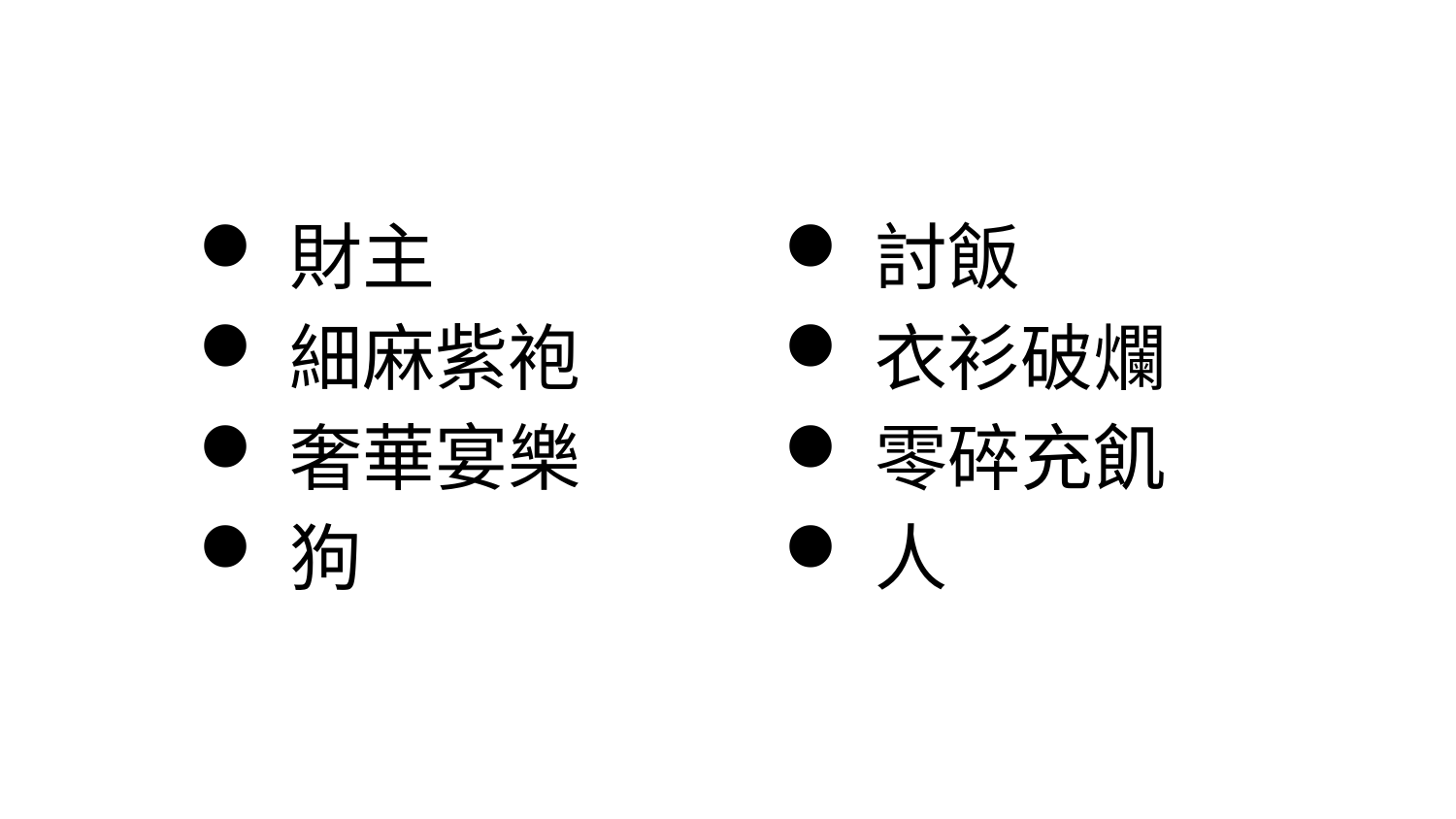

財主
細麻紫袍
奢華宴樂
狗

討飯
衣衫破爛
零碎充飢
人